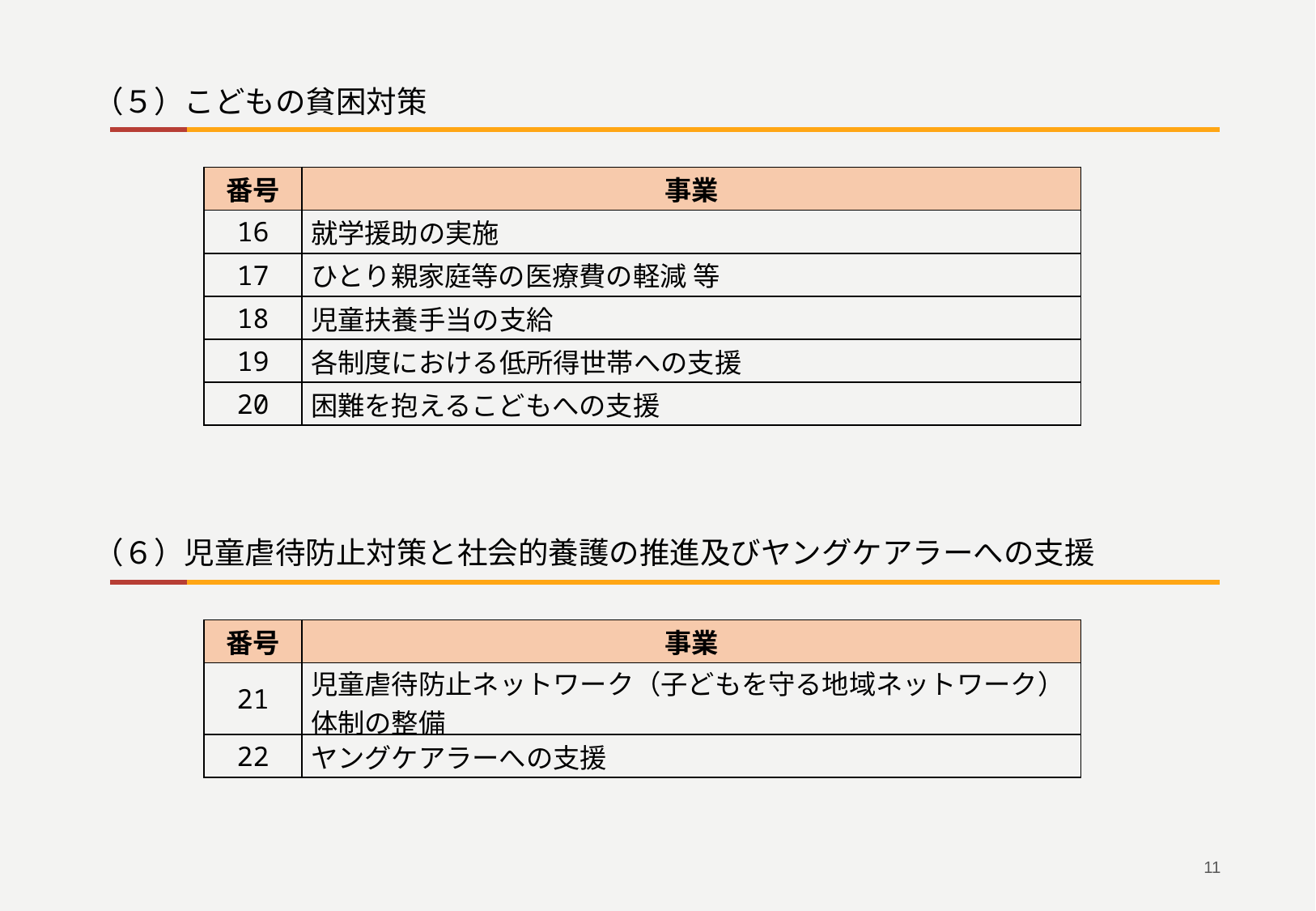

（５）こどもの貧困対策
| 番号 | 事業 |
| --- | --- |
| 16 | 就学援助の実施 |
| 17 | ひとり親家庭等の医療費の軽減 等 |
| 18 | 児童扶養手当の支給 |
| 19 | 各制度における低所得世帯への支援 |
| 20 | 困難を抱えるこどもへの支援 |
（６）児童虐待防止対策と社会的養護の推進及びヤングケアラーへの支援
| 番号 | 事業 |
| --- | --- |
| 21 | 児童虐待防止ネットワーク（子どもを守る地域ネットワーク）体制の整備 |
| 22 | ヤングケアラーへの支援 |
11